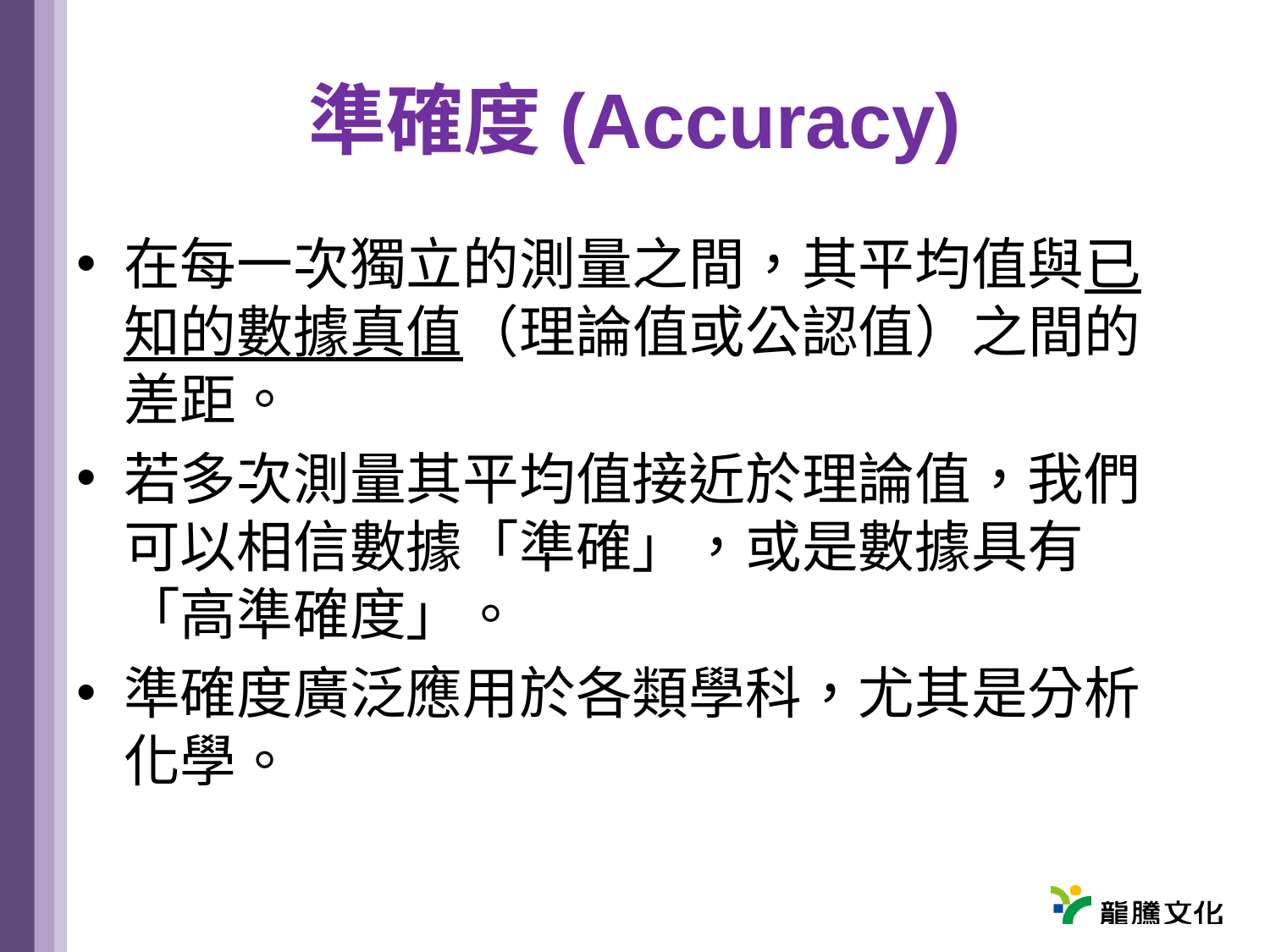

# 準確度(Accuracy)
在每一次獨立的測量之間，其平均值與已知的數據真值（理論值或公認值）之間的差距。
若多次測量其平均值接近於理論值，我們可以相信數據「準確」，或是數據具有「高準確度」。
準確度廣泛應用於各類學科，尤其是分析化學。